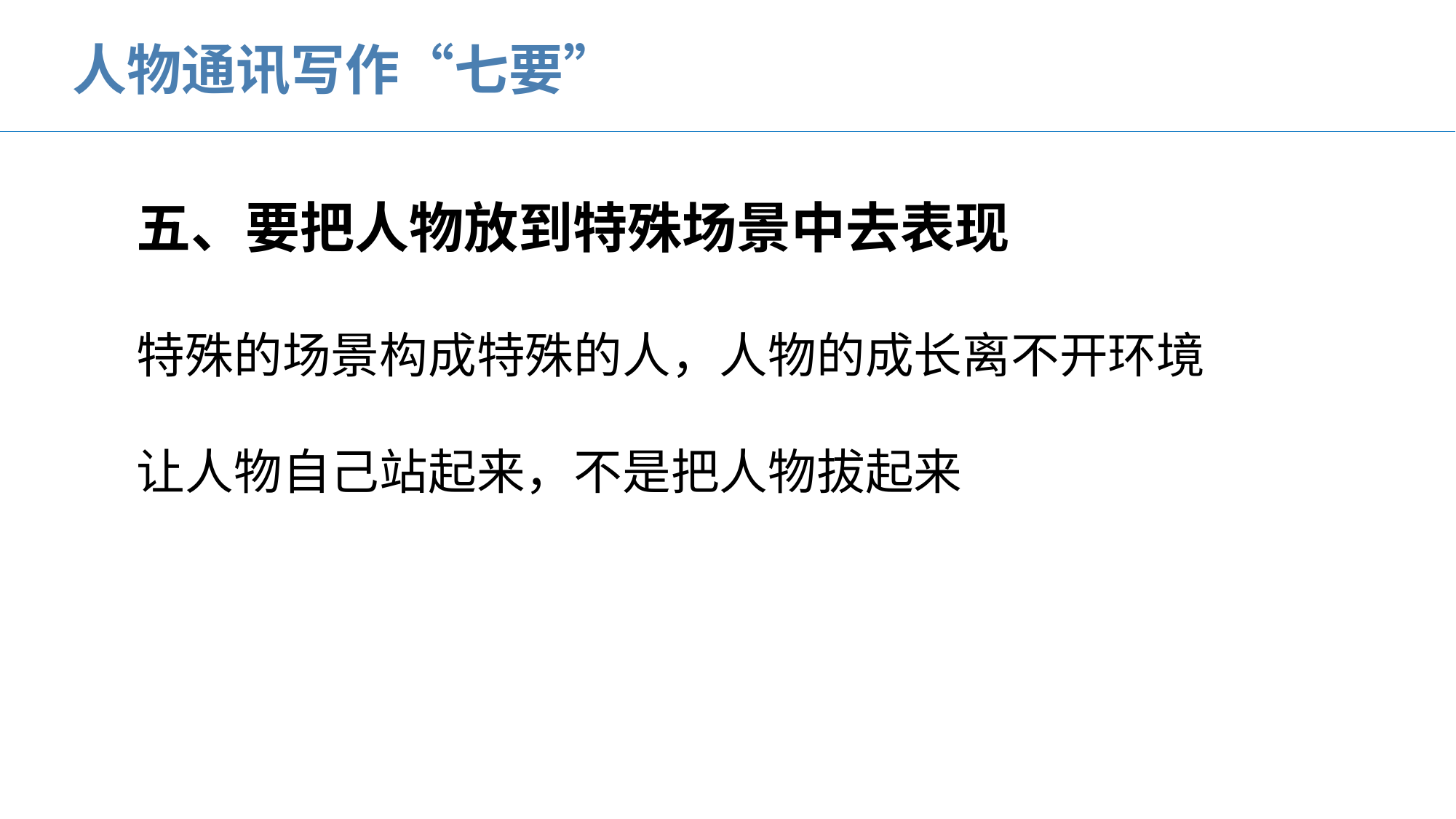

人物通讯写作“七要”
五、要把人物放到特殊场景中去表现

特殊的场景构成特殊的人，人物的成长离不开环境

让人物自己站起来，不是把人物拔起来